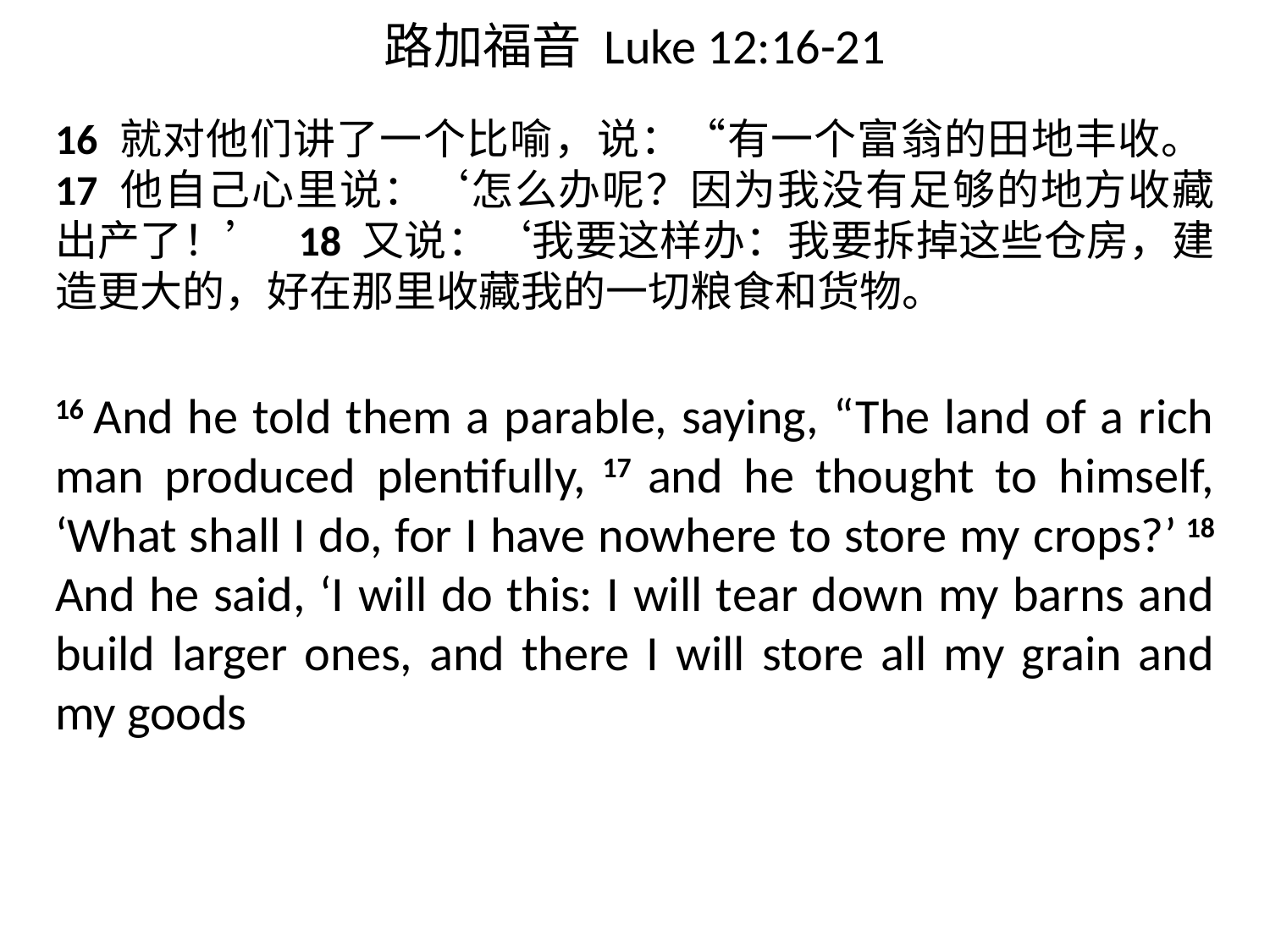

# 路加福音 Luke 12:16-21
16 就对他们讲了一个比喻，说：“有一个富翁的田地丰收。  17 他自己心里说：‘怎么办呢？因为我没有足够的地方收藏出产了！’  18 又说：‘我要这样办：我要拆掉这些仓房，建造更大的，好在那里收藏我的一切粮食和货物。

16 And he told them a parable, saying, “The land of a rich man produced plentifully, 17 and he thought to himself, ‘What shall I do, for I have nowhere to store my crops?’ 18 And he said, ‘I will do this: I will tear down my barns and build larger ones, and there I will store all my grain and my goods